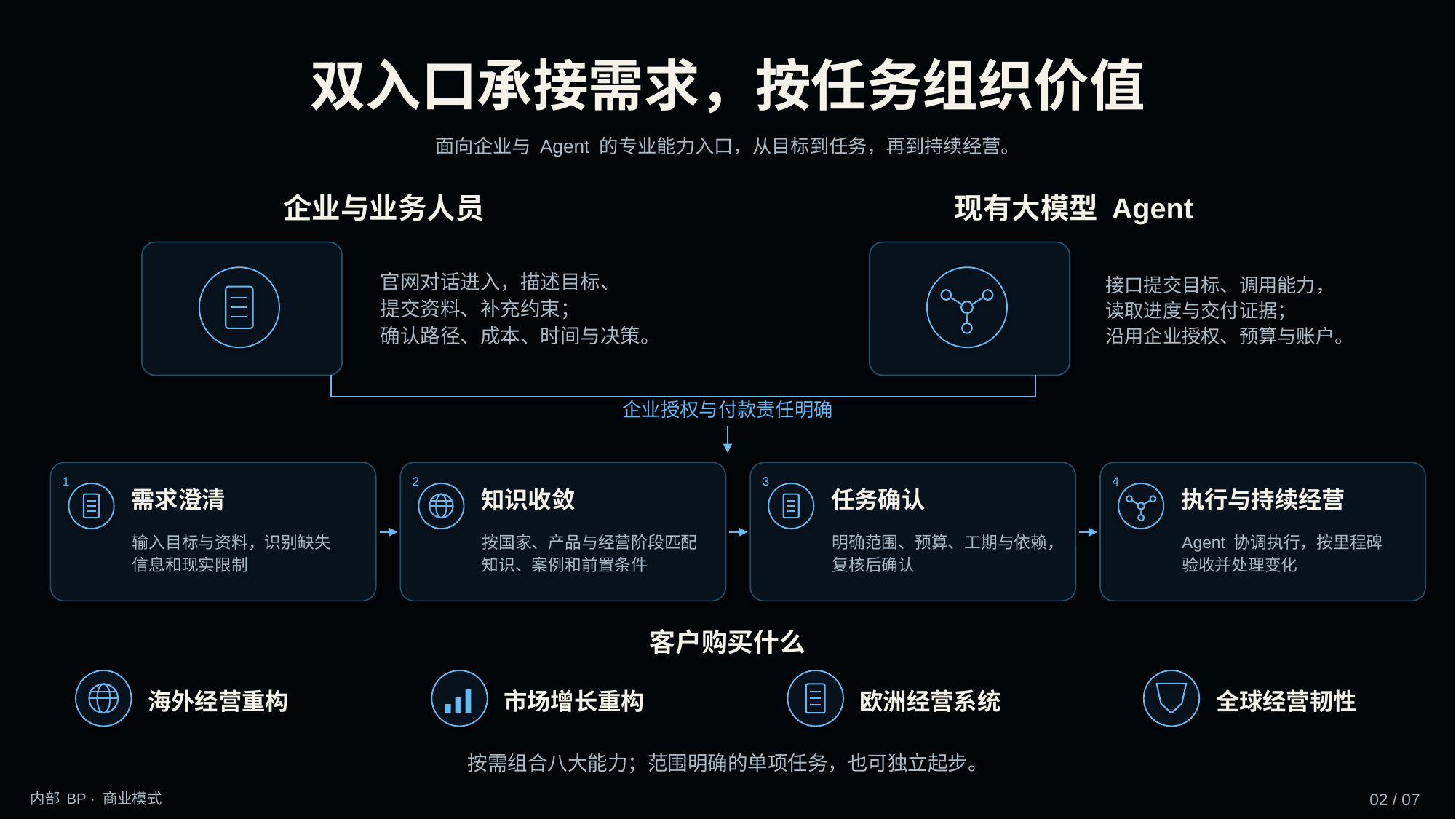

双入口承接需求，按任务组织价值
面向企业与 Agent 的专业能力入口，从目标到任务，再到持续经营。
企业与业务人员
现有大模型 Agent

官网对话进入，描述目标、
提交资料、补充约束；
确认路径、成本、时间与决策。
接口提交目标、调用能力，
读取进度与交付证据；
沿用企业授权、预算与账户。

企业授权与付款责任明确

1
2
3
4
需求澄清
知识收敛
任务确认
执行与持续经营

输入目标与资料，识别缺失
信息和现实限制
按国家、产品与经营阶段匹配
知识、案例和前置条件
明确范围、预算、工期与依赖，
复核后确认
Agent 协调执行，按里程碑
验收并处理变化
客户购买什么

海外经营重构
市场增长重构
欧洲经营系统
全球经营韧性

按需组合八大能力；范围明确的单项任务，也可独立起步。
内部 BP · 商业模式
02 / 07